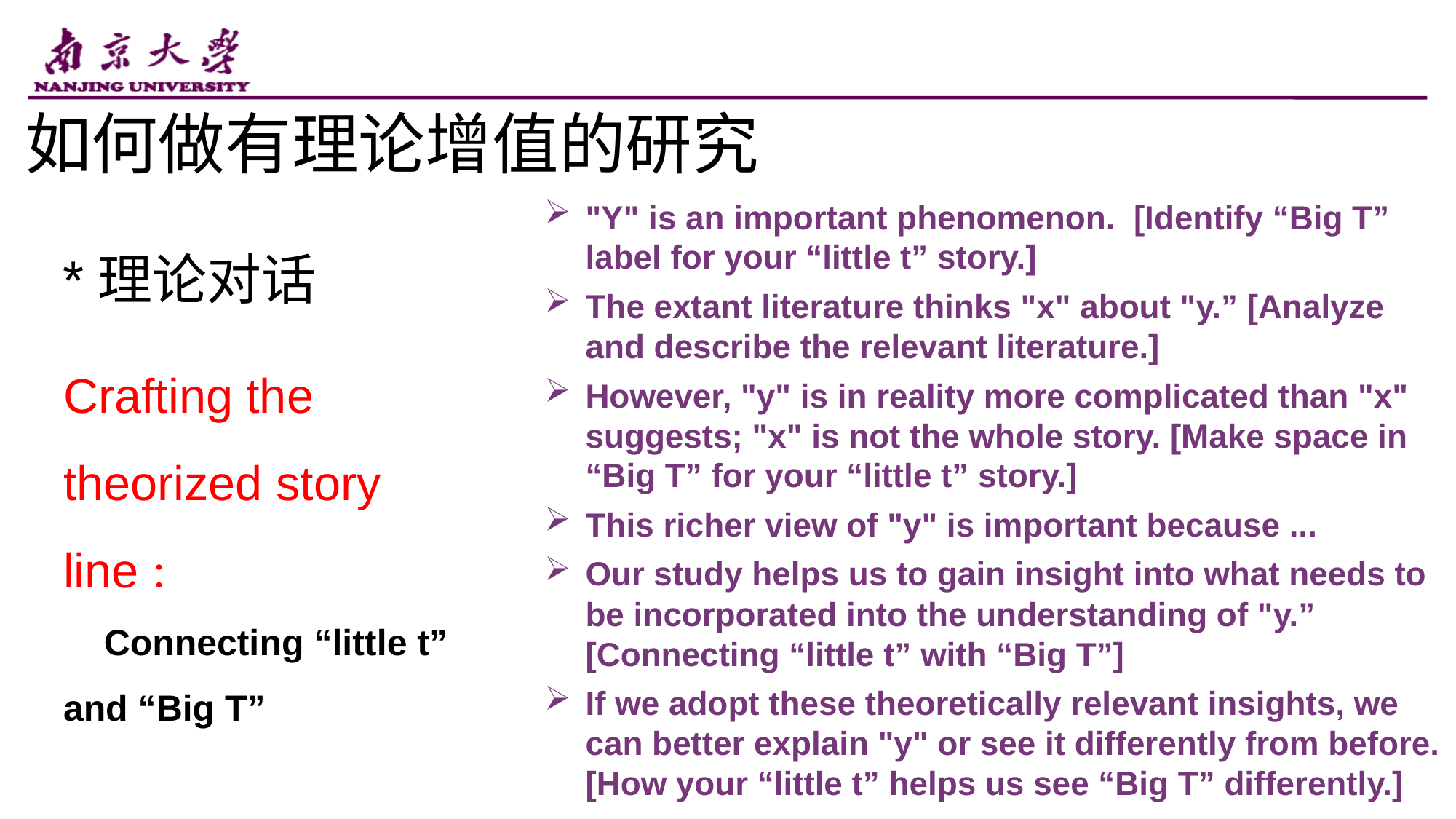

如何做有理论增值的研究
"Y" is an important phenomenon.  [Identify “Big T” label for your “little t” story.]
The extant literature thinks "x" about "y.” [Analyze and describe the relevant literature.]
However, "y" is in reality more complicated than "x" suggests; "x" is not the whole story. [Make space in “Big T” for your “little t” story.]
This richer view of "y" is important because ...
Our study helps us to gain insight into what needs to be incorporated into the understanding of "y.” [Connecting “little t” with “Big T”]
If we adopt these theoretically relevant insights, we can better explain "y" or see it differently from before. [How your “little t” helps us see “Big T” differently.]
*理论对话
Crafting the theorized story line：
    Connecting “little t” and “Big T”